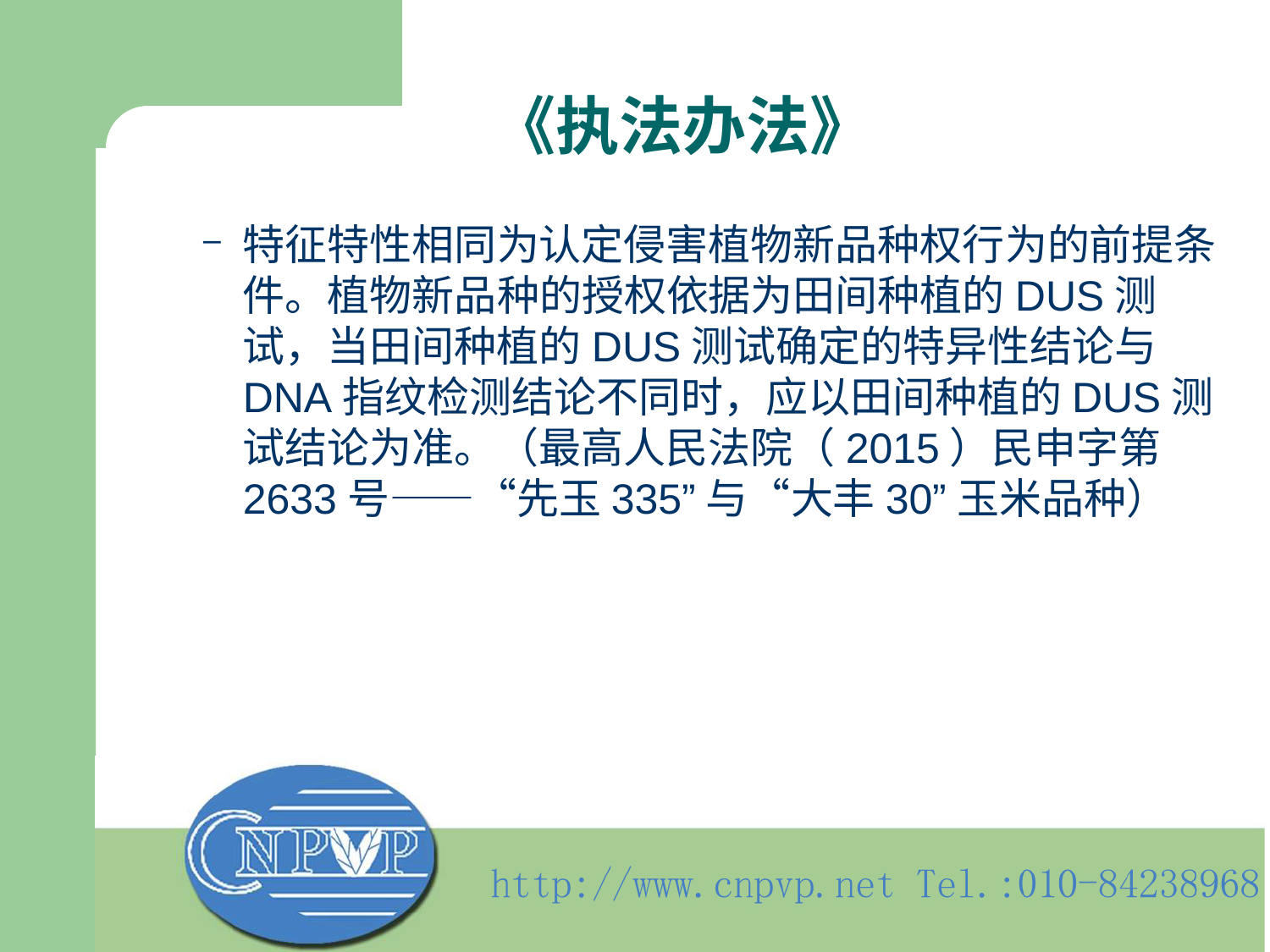

# 《执法办法》
特征特性相同为认定侵害植物新品种权行为的前提条件。植物新品种的授权依据为田间种植的DUS测试，当田间种植的DUS测试确定的特异性结论与DNA指纹检测结论不同时，应以田间种植的DUS测试结论为准。（最高人民法院（2015）民申字第2633号——“先玉335”与“大丰30”玉米品种）